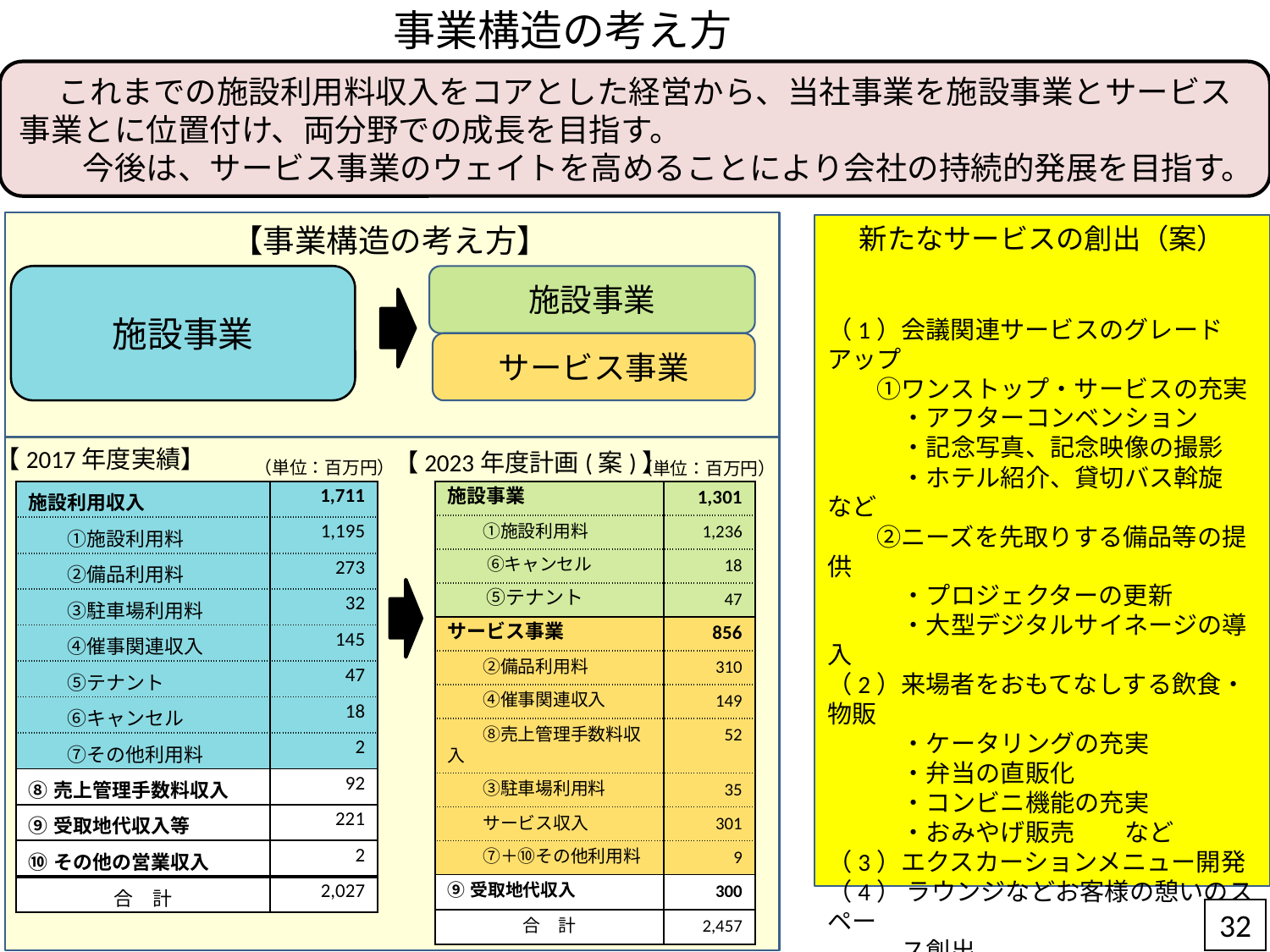

事業構造の考え方（案）
　 これまでの施設利用料収入をコアとした経営から、当社事業を施設事業とサービス事業とに位置付け、両分野での成長を目指す。
　　今後は、サービス事業のウェイトを高めることにより会社の持続的発展を目指す。
)
【事業構造の考え方】
新たなサービスの創出（案）

（1）会議関連サービスのグレードアップ
　　①ワンストップ・サービスの充実
　　　・アフターコンベンション
　　　・記念写真、記念映像の撮影
　　　・ホテル紹介、貸切バス斡旋　など
　　②ニーズを先取りする備品等の提供
　　　・プロジェクターの更新
　　　・大型デジタルサイネージの導入
（2）来場者をおもてなしする飲食・物販
　　　・ケータリングの充実
　　　・弁当の直販化
　　　・コンビニ機能の充実
　　　・おみやげ販売　　など
（3）エクスカーションメニュー開発
（4） ラウンジなどお客様の憩いのスペー
　　　ス創出
（5）駐車場利用の拡大（akippa活用など）
施設事業
施設事業

サービス事業

【2017年度実績】
【2023年度計画(案)】
＜収入構造イメージ＞
（単位：百万円）
（単位：百万円）
| 施設利用収入 | 1,711 |
| --- | --- |
| ①施設利用料 | 1,195 |
| ②備品利用料 | 273 |
| ③駐車場利用料 | 32 |
| ④催事関連収入 | 145 |
| ⑤テナント | 47 |
| ⑥キャンセル | 18 |
| ⑦その他利用料 | 2 |
| ⑧売上管理手数料収入 | 92 |
| ⑨受取地代収入等 | 221 |
| ⑩その他の営業収入 | 2 |
| 合　計 | 2,027 |
| 施設事業 | 1,301 |
| --- | --- |
| ①施設利用料 | 1,236 |
| ⑥キャンセル | 18 |
| ⑤テナント | 47 |
| サービス事業 | 856 |
| ②備品利用料 | 310 |
| ④催事関連収入 | 149 |
| ⑧売上管理手数料収入 | 52 |
| ③駐車場利用料 | 35 |
| サービス収入 | 301 |
| ⑦＋⑩その他利用料 | 9 |
| ⑨受取地代収入 | 300 |
| 合　計 | 2,457 |

32